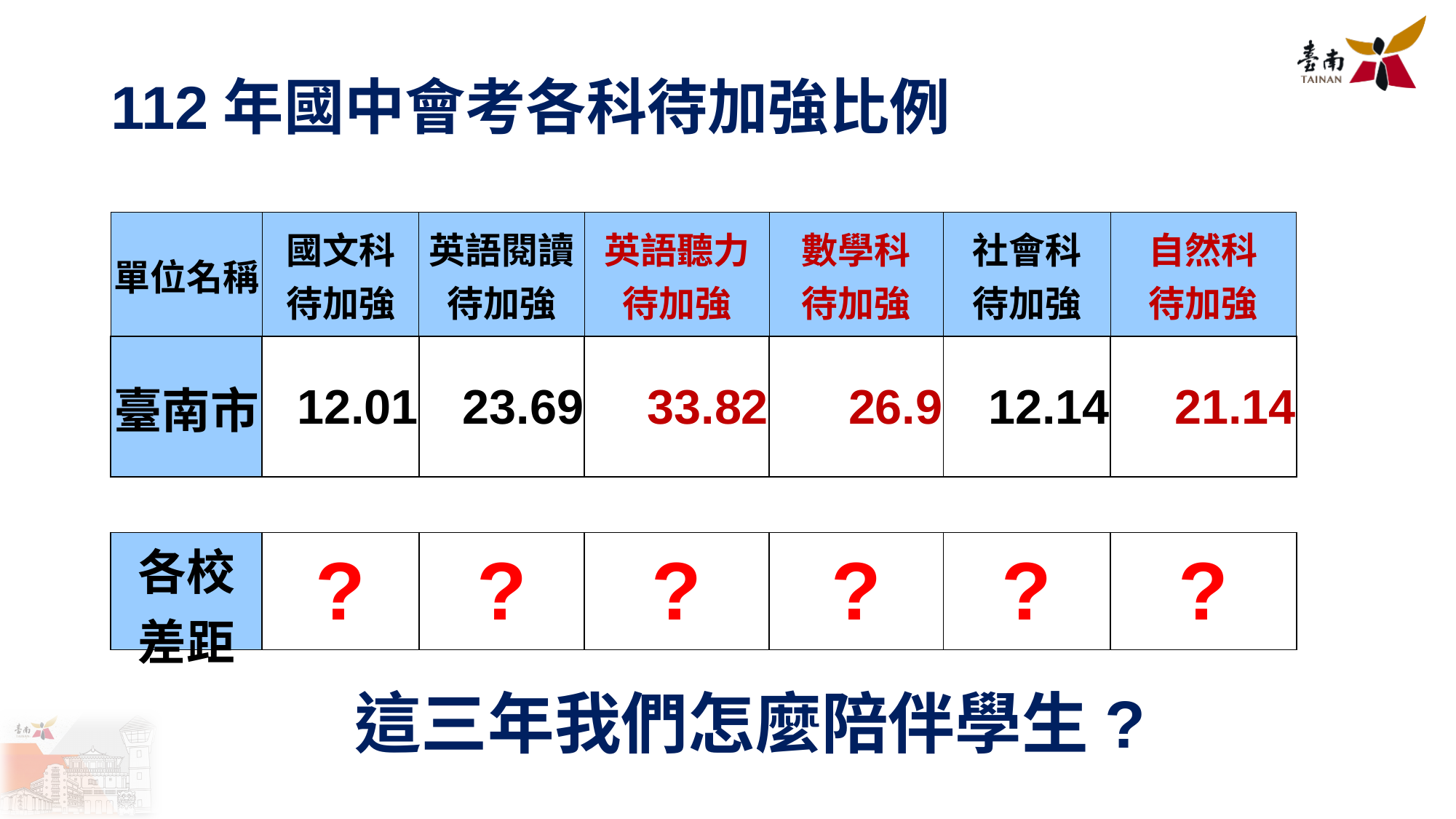

112年國中會考各科待加強比例
| 單位名稱 | 國文科 待加強 | 英語閱讀 待加強 | 英語聽力 待加強 | 數學科 待加強 | 社會科 待加強 | 自然科 待加強 |
| --- | --- | --- | --- | --- | --- | --- |
| 臺南市 | 12.01 | 23.69 | 33.82 | 26.9 | 12.14 | 21.14 |
| 各校 差距 | ? | ? | ? | ? | ? | ? |
| --- | --- | --- | --- | --- | --- | --- |
這三年我們怎麼陪伴學生?